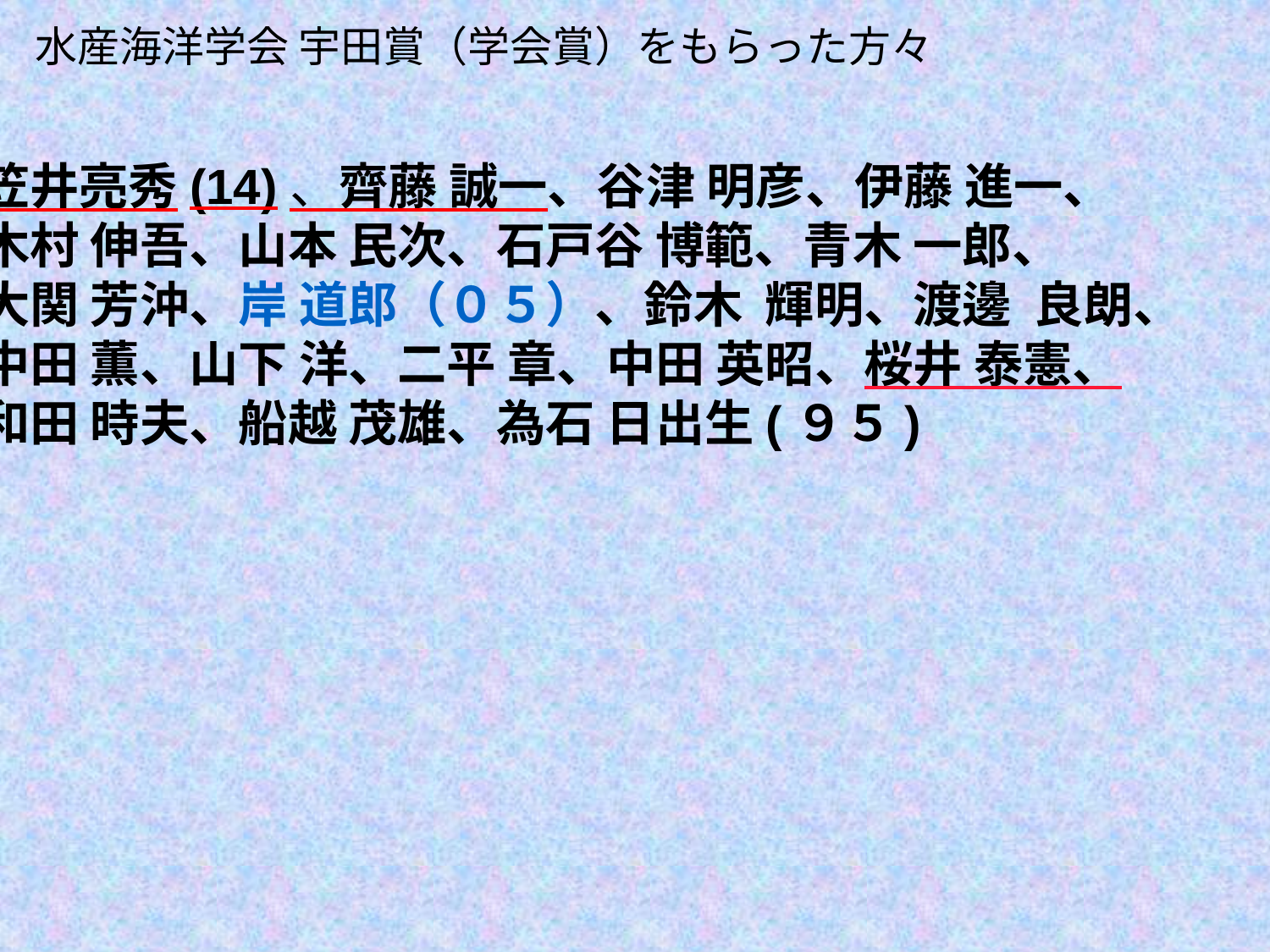

水産海洋学会 宇田賞（学会賞）をもらった方々
笠井亮秀(14)、齊藤 誠一、谷津 明彦、伊藤 進一、
木村 伸吾、山本 民次、石戸谷 博範、青木 一郎、
大関 芳沖、岸 道郎（０５）、鈴木  輝明、渡邊  良朗、
中田 薫、山下 洋、二平 章、中田 英昭、桜井 泰憲、
和田 時夫、船越 茂雄、為石 日出生(９５)